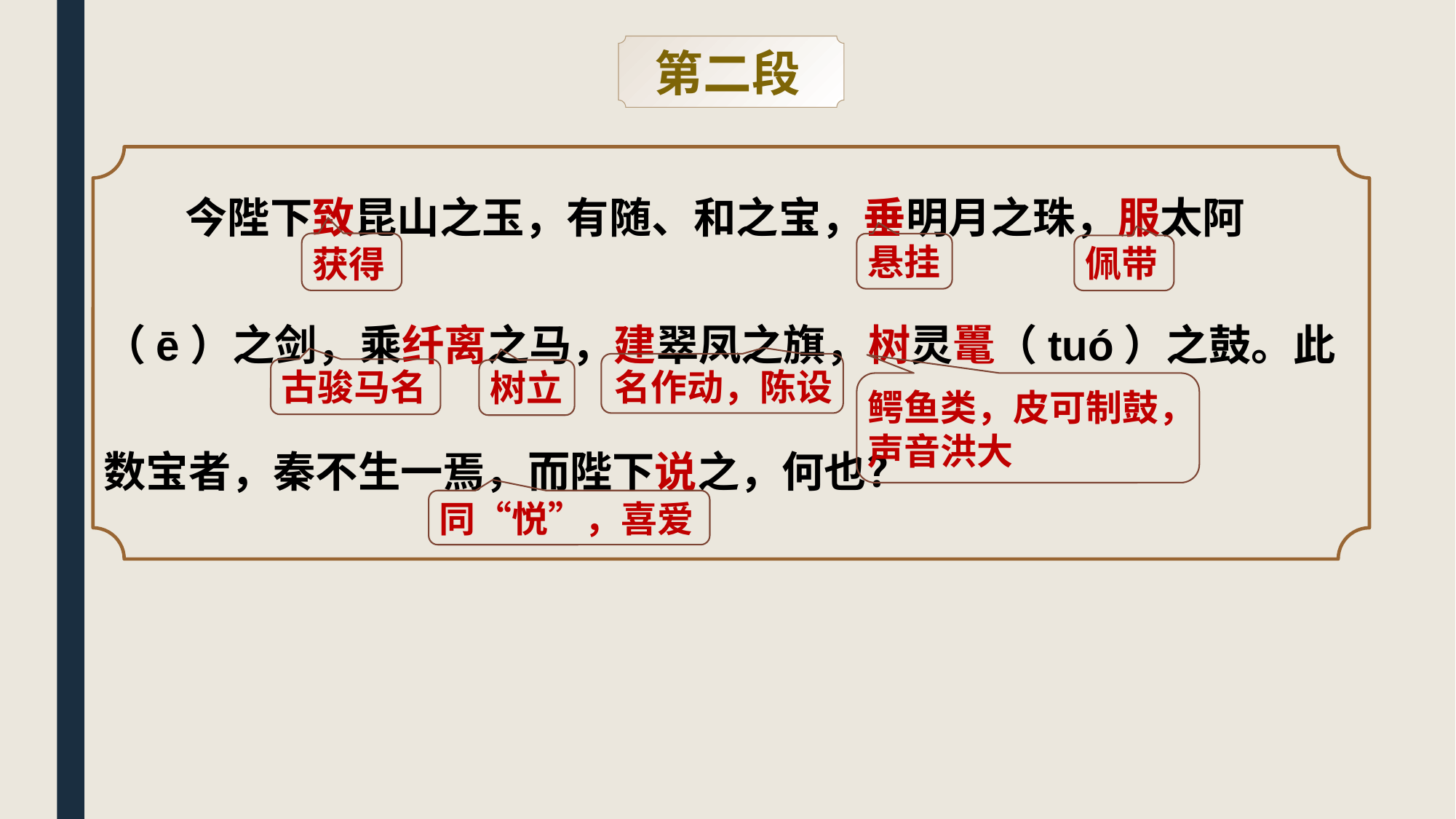

第二段
今陛下致昆山之玉，有随、和之宝，垂明月之珠，服太阿（ē）之剑，乘纤离之马，建翠凤之旗，树灵鼍（tuó）之鼓。此数宝者，秦不生一焉，而陛下说之，何也？

获得

悬挂

佩带

名作动，陈设
古骏马名

树立

鳄鱼类，皮可制鼓，声音洪大

同“悦”，喜爱